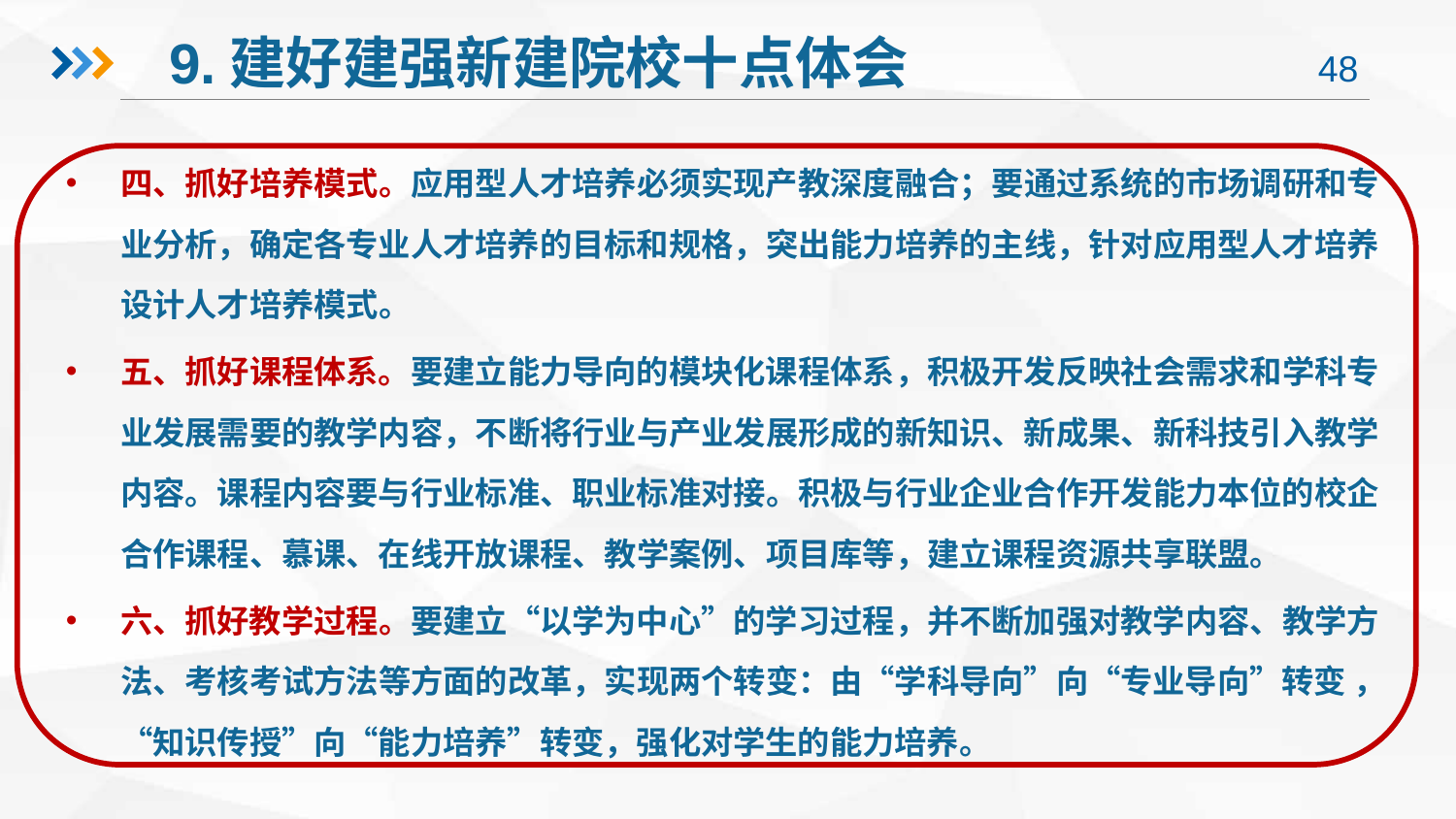

9.建好建强新建院校十点体会
四、抓好培养模式。应用型人才培养必须实现产教深度融合；要通过系统的市场调研和专业分析，确定各专业人才培养的目标和规格，突出能力培养的主线，针对应用型人才培养设计人才培养模式。
五、抓好课程体系。要建立能力导向的模块化课程体系，积极开发反映社会需求和学科专业发展需要的教学内容，不断将行业与产业发展形成的新知识、新成果、新科技引入教学内容。课程内容要与行业标准、职业标准对接。积极与行业企业合作开发能力本位的校企合作课程、慕课、在线开放课程、教学案例、项目库等，建立课程资源共享联盟。
六、抓好教学过程。要建立“以学为中心”的学习过程，并不断加强对教学内容、教学方法、考核考试方法等方面的改革，实现两个转变：由“学科导向”向“专业导向”转变 ，“知识传授”向“能力培养”转变，强化对学生的能力培养。